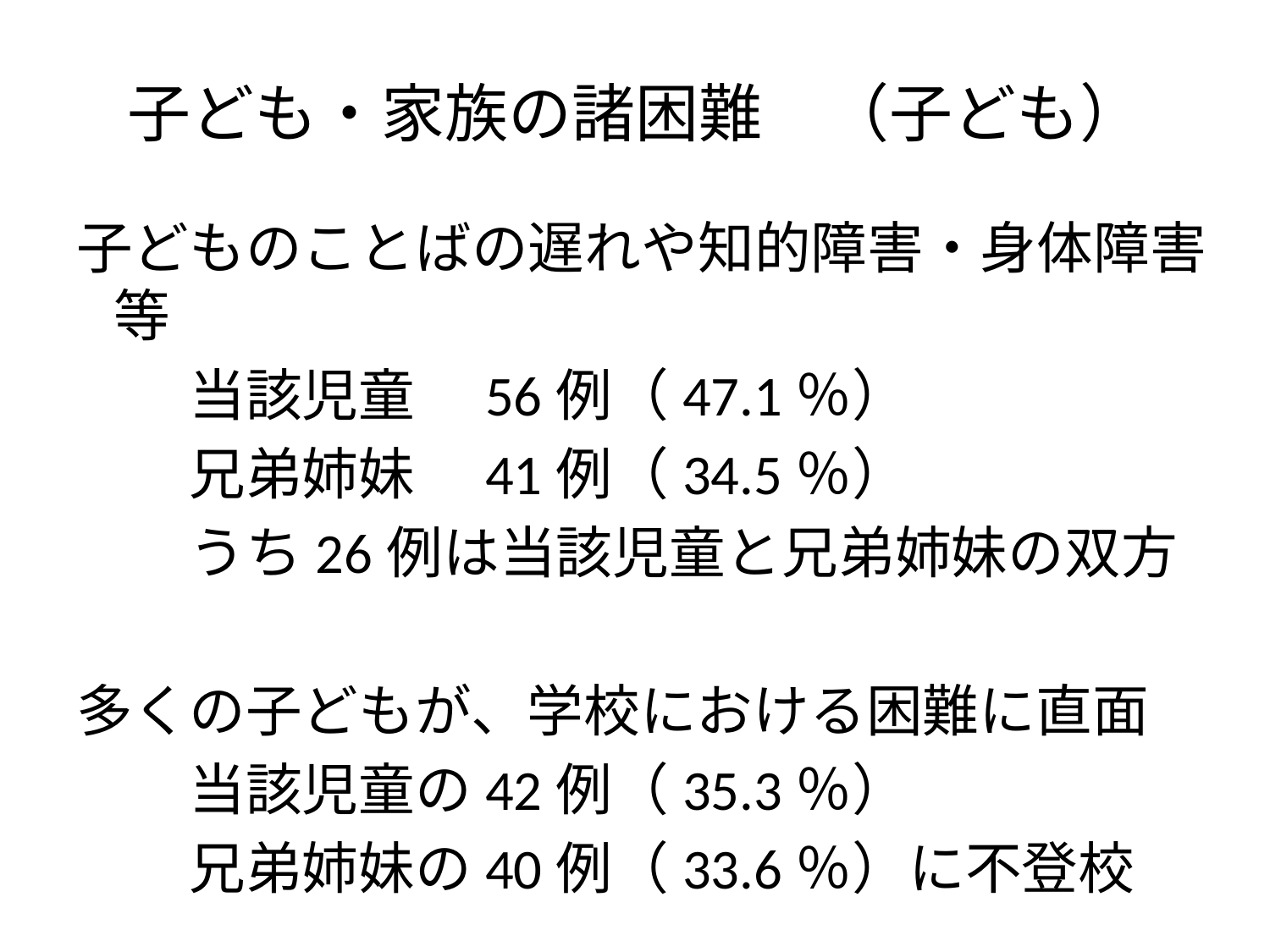

子ども・家族の諸困難　（子ども）
子どものことばの遅れや知的障害・身体障害等
　　当該児童　56例（47.1％）
　　兄弟姉妹　41例（34.5％）
　　うち26例は当該児童と兄弟姉妹の双方

多くの子どもが、学校における困難に直面
　　当該児童の42例（35.3％）
　　兄弟姉妹の40例（33.6％）に不登校